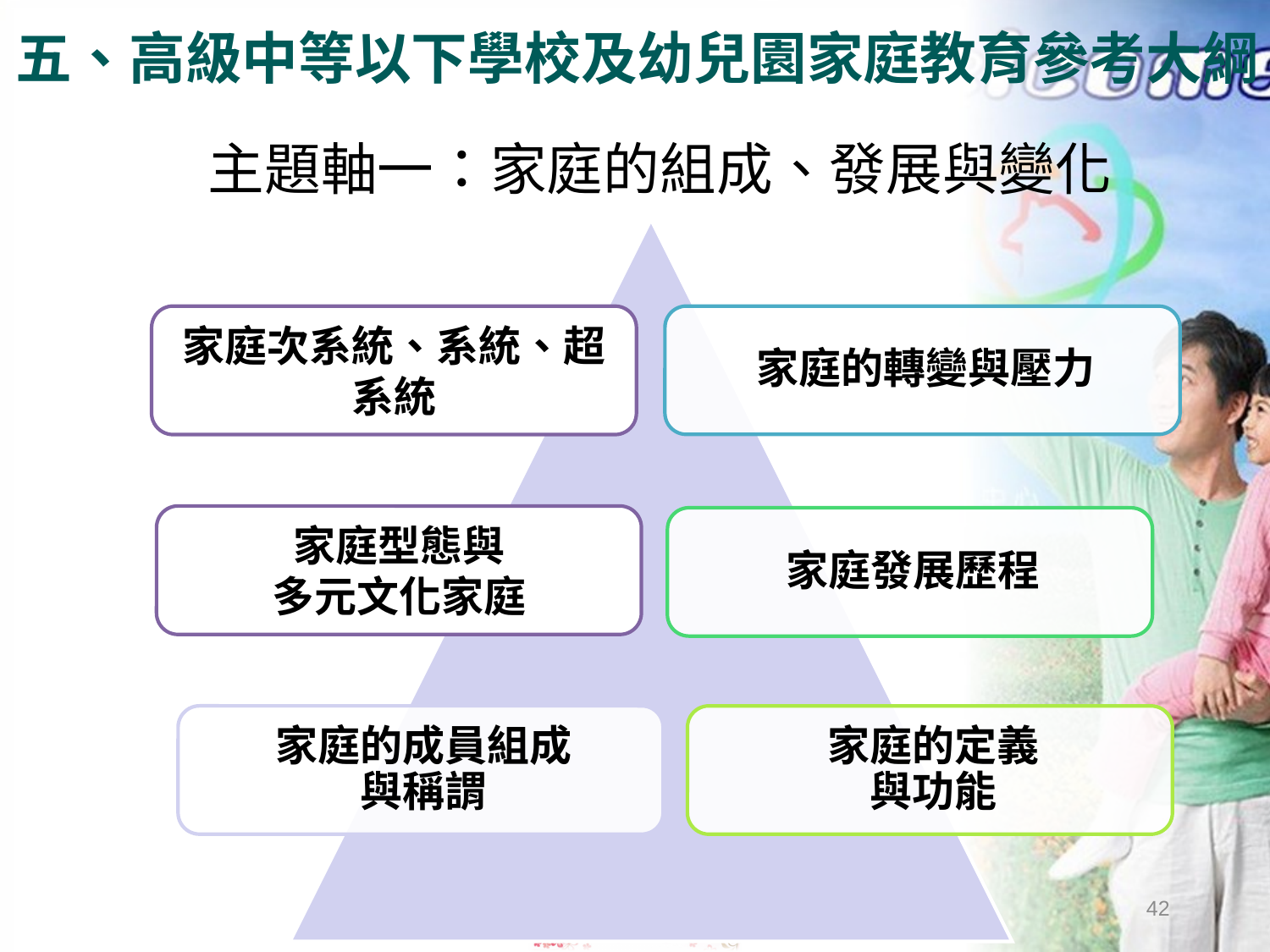

五、高級中等以下學校及幼兒園家庭教育參考大綱
主題軸一：家庭的組成、發展與變化
家庭的轉變與壓力
家庭發展歷程
家庭的定義
與功能
家庭的成員組成
與稱謂
家庭次系統、系統、超系統
家庭型態與
多元文化家庭
42